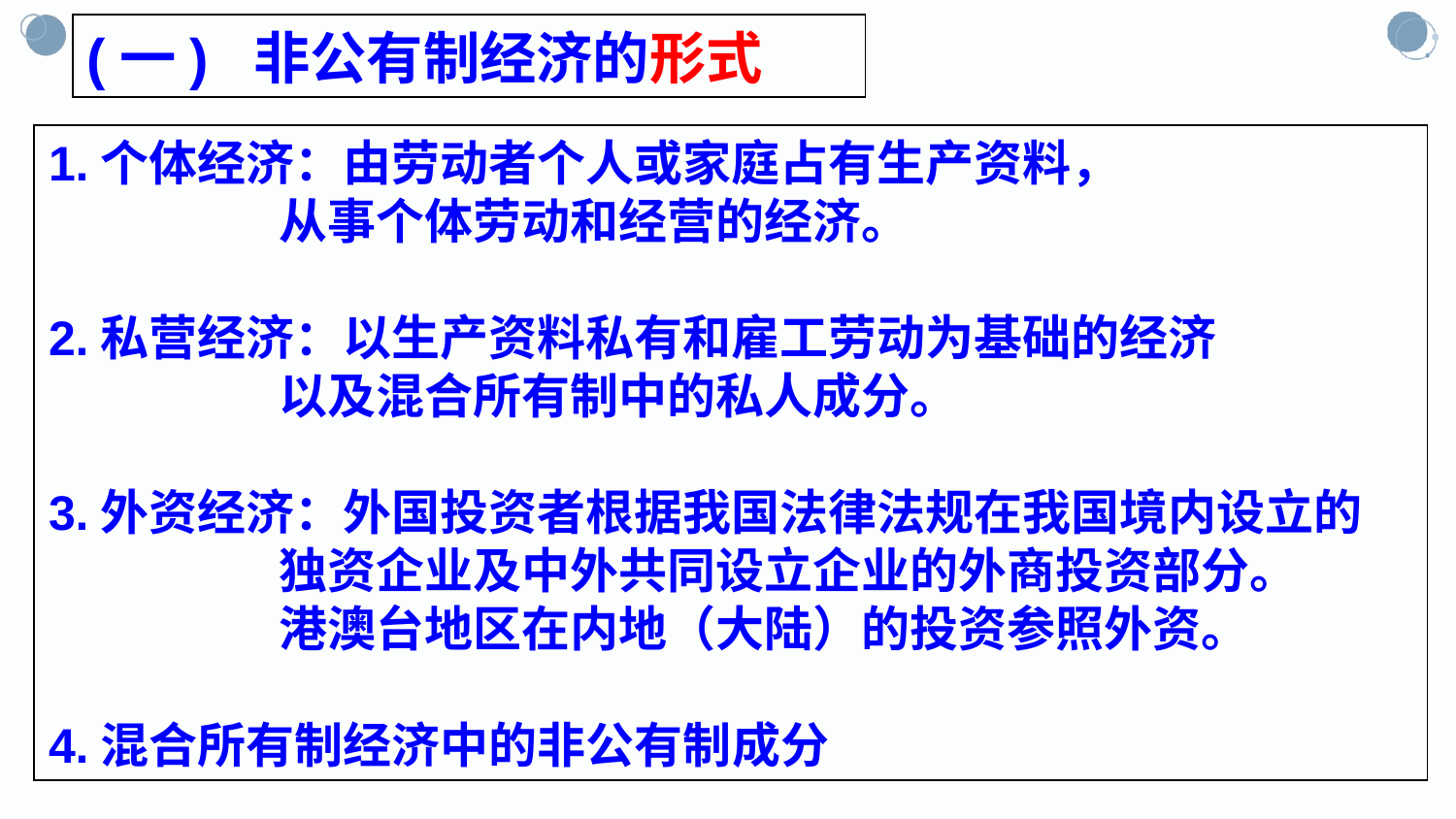

(一)  非公有制经济的形式
1.个体经济：由劳动者个人或家庭占有生产资料，
                    从事个体劳动和经营的经济。

2.私营经济：以生产资料私有和雇工劳动为基础的经济
                    以及混合所有制中的私人成分。

3.外资经济：外国投资者根据我国法律法规在我国境内设立的
                    独资企业及中外共同设立企业的外商投资部分。
                    港澳台地区在内地（大陆）的投资参照外资。

4.混合所有制经济中的非公有制成分